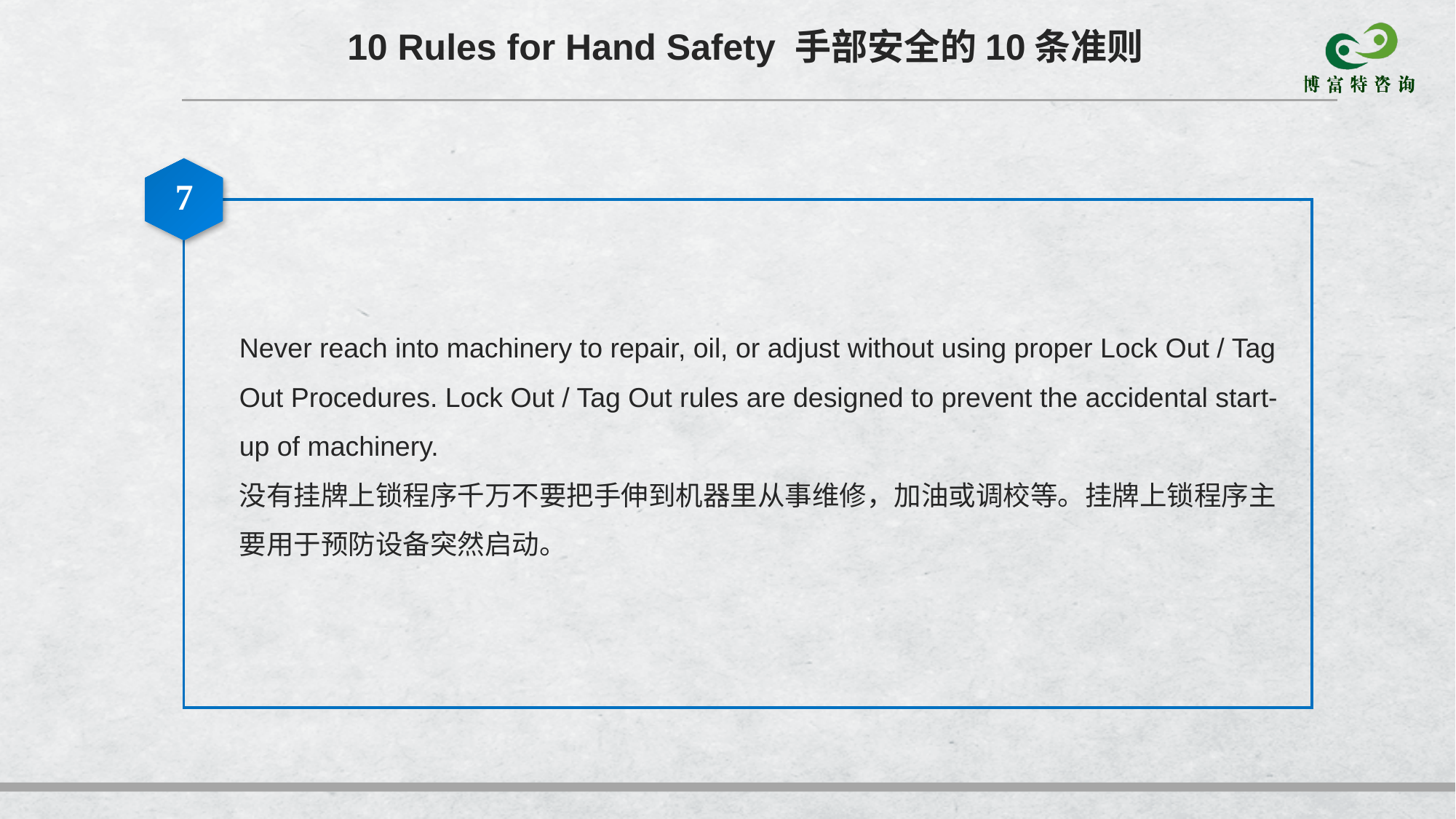

10 Rules for Hand Safety 手部安全的10条准则

7

Never reach into machinery to repair, oil, or adjust without using proper Lock Out / Tag Out Procedures. Lock Out / Tag Out rules are designed to prevent the accidental start-up of machinery.
没有挂牌上锁程序千万不要把手伸到机器里从事维修，加油或调校等。挂牌上锁程序主要用于预防设备突然启动。